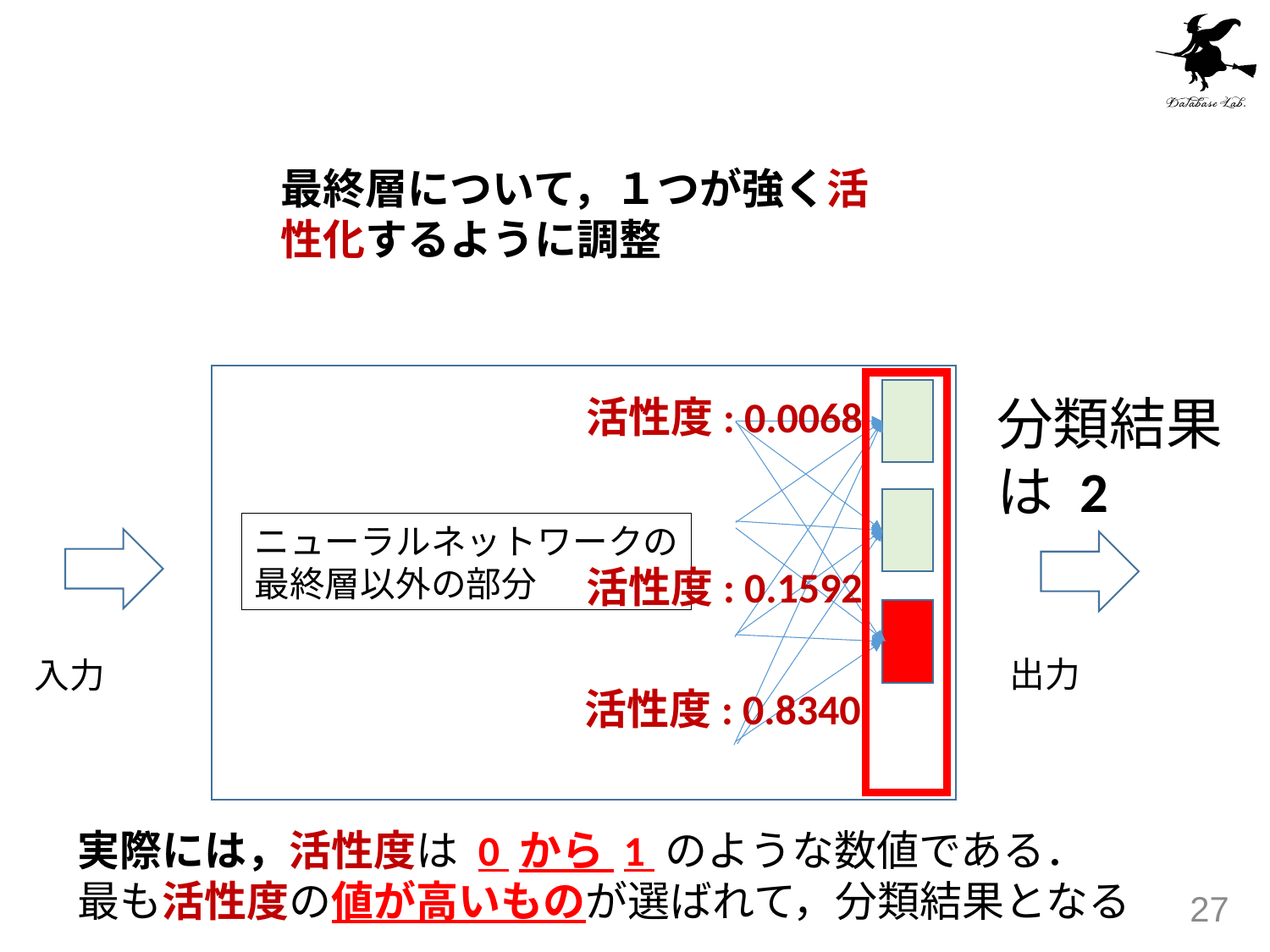

最終層について，１つが強く活性化するように調整

分類結果
は 2

活性度: 0.0068

ニューラルネットワークの
最終層以外の部分

活性度: 0.1592

出力
入力
活性度: 0.8340
実際には，活性度は 0 から 1 のような数値である．
最も活性度の値が高いものが選ばれて，分類結果となる
27